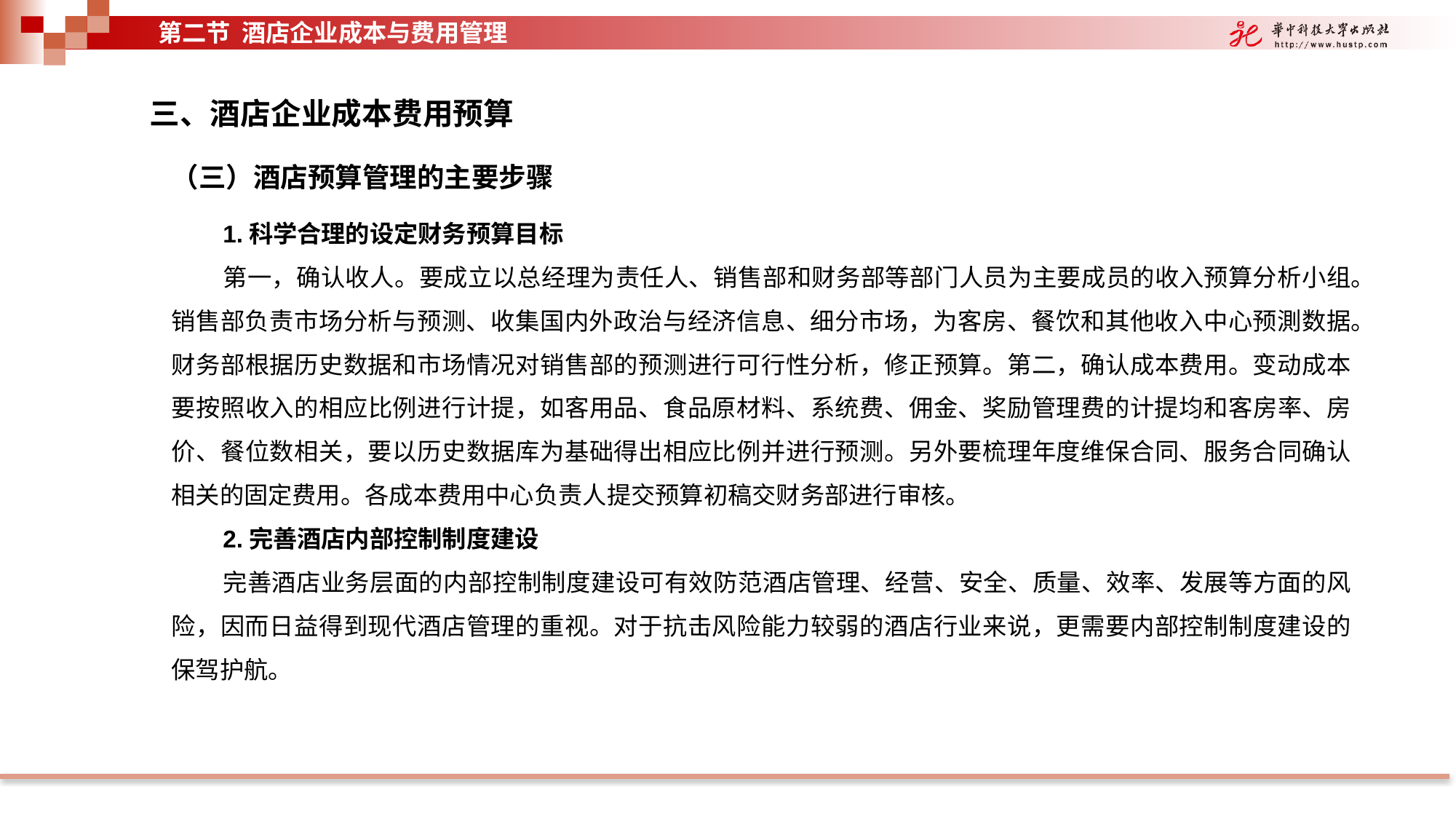

第二节  酒店企业成本与费用管理
三、酒店企业成本费用预算
（三）酒店预算管理的主要步骤
1.科学合理的设定财务预算目标
第一，确认收人。要成立以总经理为责任人、销售部和财务部等部门人员为主要成员的收入预算分析小组。销售部负责市场分析与预测、收集国内外政治与经济信息、细分市场，为客房、餐饮和其他收入中心预測数据。财务部根据历史数据和市场情况对销售部的预测进行可行性分析，修正预算。第二，确认成本费用。变动成本要按照收入的相应比例进行计提，如客用品、食品原材料、系统费、佣金、奖励管理费的计提均和客房率、房价、餐位数相关，要以历史数据库为基础得出相应比例并进行预测。另外要梳理年度维保合同、服务合同确认相关的固定费用。各成本费用中心负责人提交预算初稿交财务部进行审核。
2.完善酒店内部控制制度建设
完善酒店业务层面的内部控制制度建设可有效防范酒店管理、经营、安全、质量、效率、发展等方面的风险，因而日益得到现代酒店管理的重视。对于抗击风险能力较弱的酒店行业来说，更需要内部控制制度建设的保驾护航。